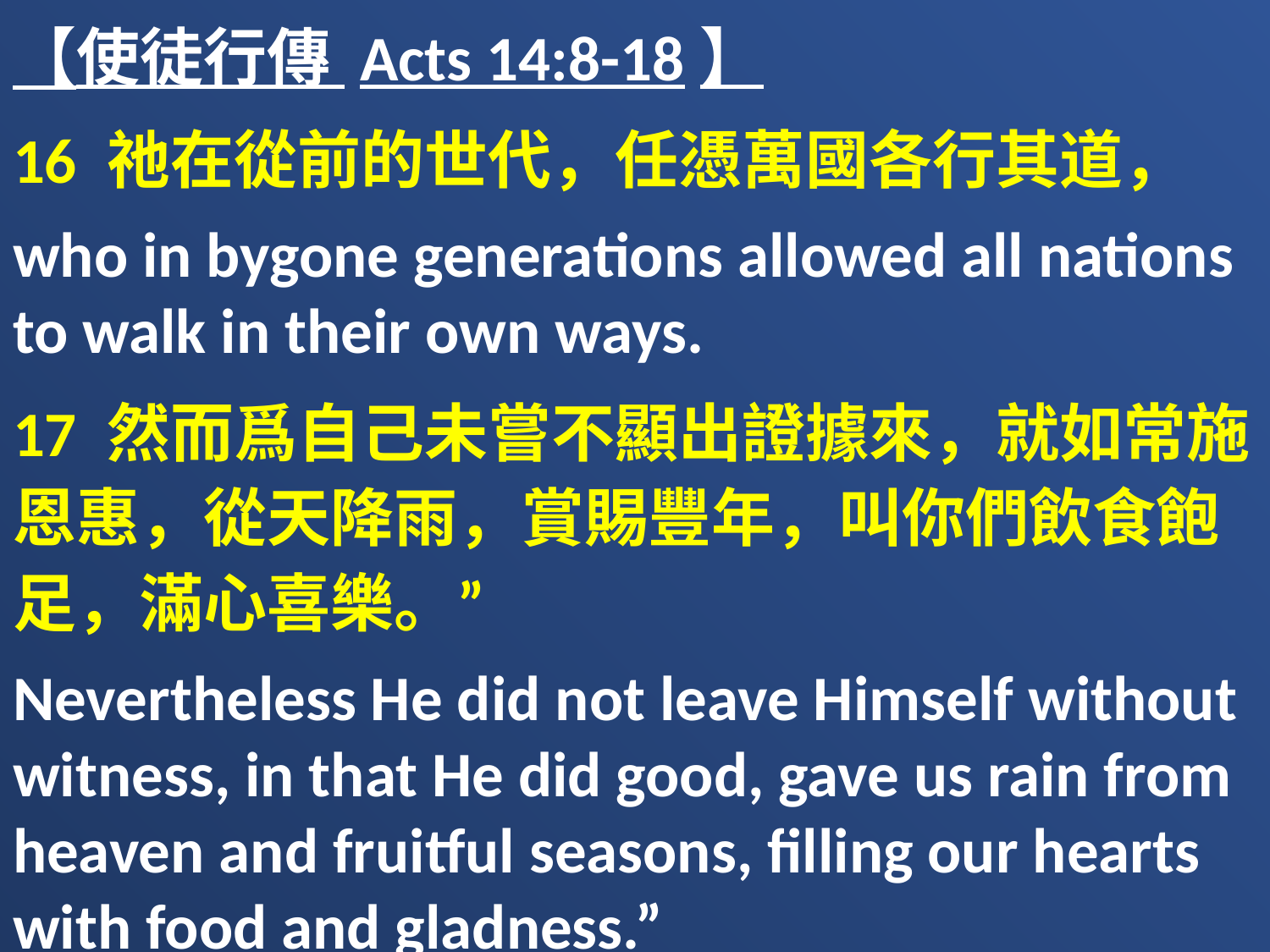

【使徒行傳 Acts 14:8-18】
16 祂在從前的世代，任憑萬國各行其道，
who in bygone generations allowed all nations to walk in their own ways.
17 然而爲自己未嘗不顯出證據來，就如常施恩惠，從天降雨，賞賜豐年，叫你們飲食飽足，滿心喜樂。”
Nevertheless He did not leave Himself without witness, in that He did good, gave us rain from heaven and fruitful seasons, filling our hearts with food and gladness.”